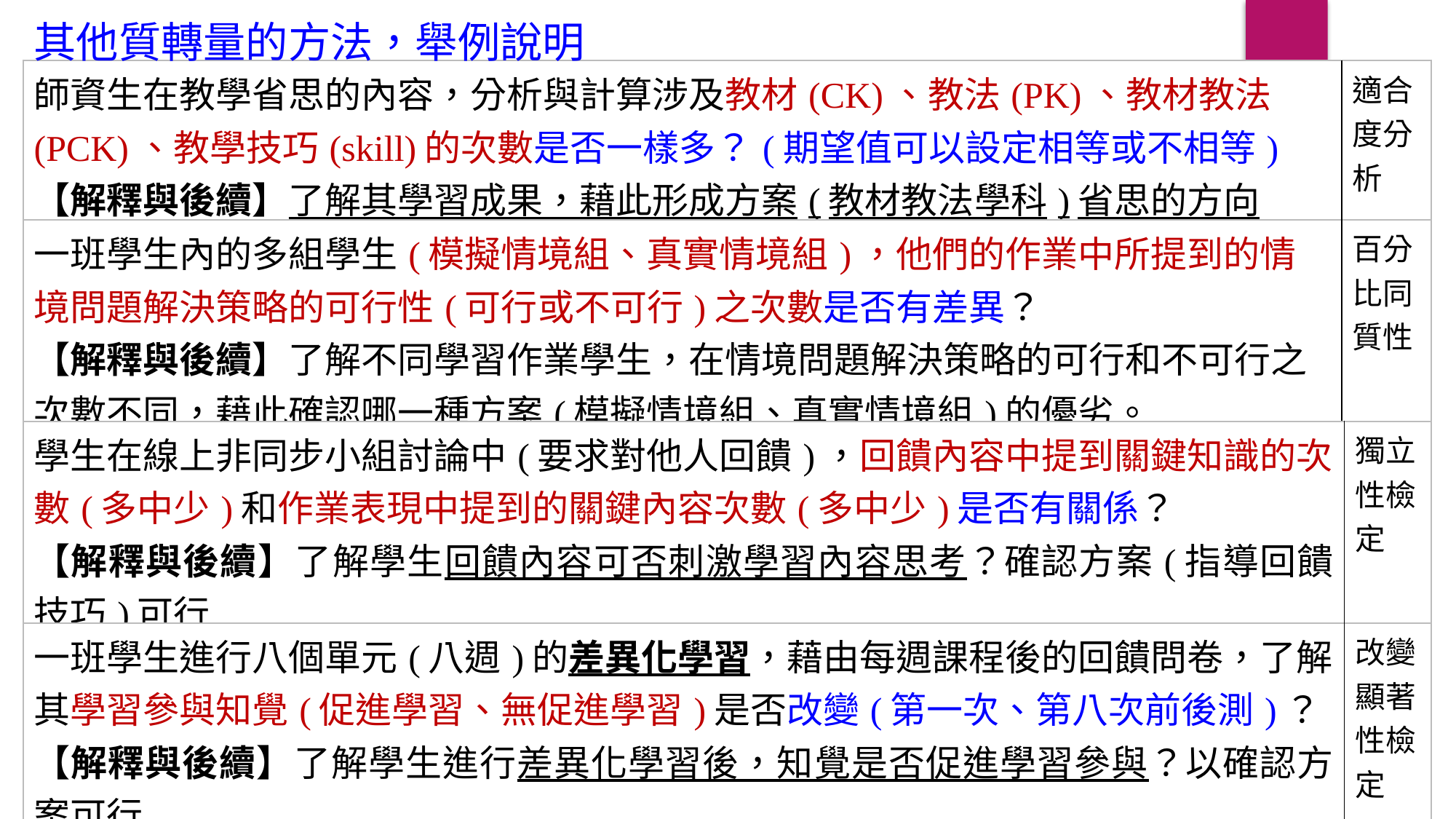

其他質轉量的方法，舉例說明
62
| 師資生在教學省思的內容，分析與計算涉及教材(CK)、教法(PK)、教材教法(PCK)、教學技巧(skill)的次數是否一樣多？(期望值可以設定相等或不相等) 【解釋與後續】了解其學習成果，藉此形成方案(教材教法學科)省思的方向 | 適合度分析 |
| --- | --- |
| 一班學生內的多組學生(模擬情境組、真實情境組)，他們的作業中所提到的情境問題解決策略的可行性(可行或不可行)之次數是否有差異？ 【解釋與後續】了解不同學習作業學生，在情境問題解決策略的可行和不可行之次數不同，藉此確認哪一種方案(模擬情境組、真實情境組)的優劣。 | 百分比同質性 |
| --- | --- |
| 學生在線上非同步小組討論中(要求對他人回饋)，回饋內容中提到關鍵知識的次數(多中少)和作業表現中提到的關鍵內容次數(多中少)是否有關係？ 【解釋與後續】了解學生回饋內容可否刺激學習內容思考？確認方案(指導回饋技巧)可行 | 獨立性檢定 |
| --- | --- |
| 一班學生進行八個單元(八週)的差異化學習，藉由每週課程後的回饋問卷，了解其學習參與知覺(促進學習、無促進學習)是否改變(第一次、第八次前後測)？ 【解釋與後續】了解學生進行差異化學習後，知覺是否促進學習參與？以確認方案可行 | 改變顯著性檢定 |
| --- | --- |